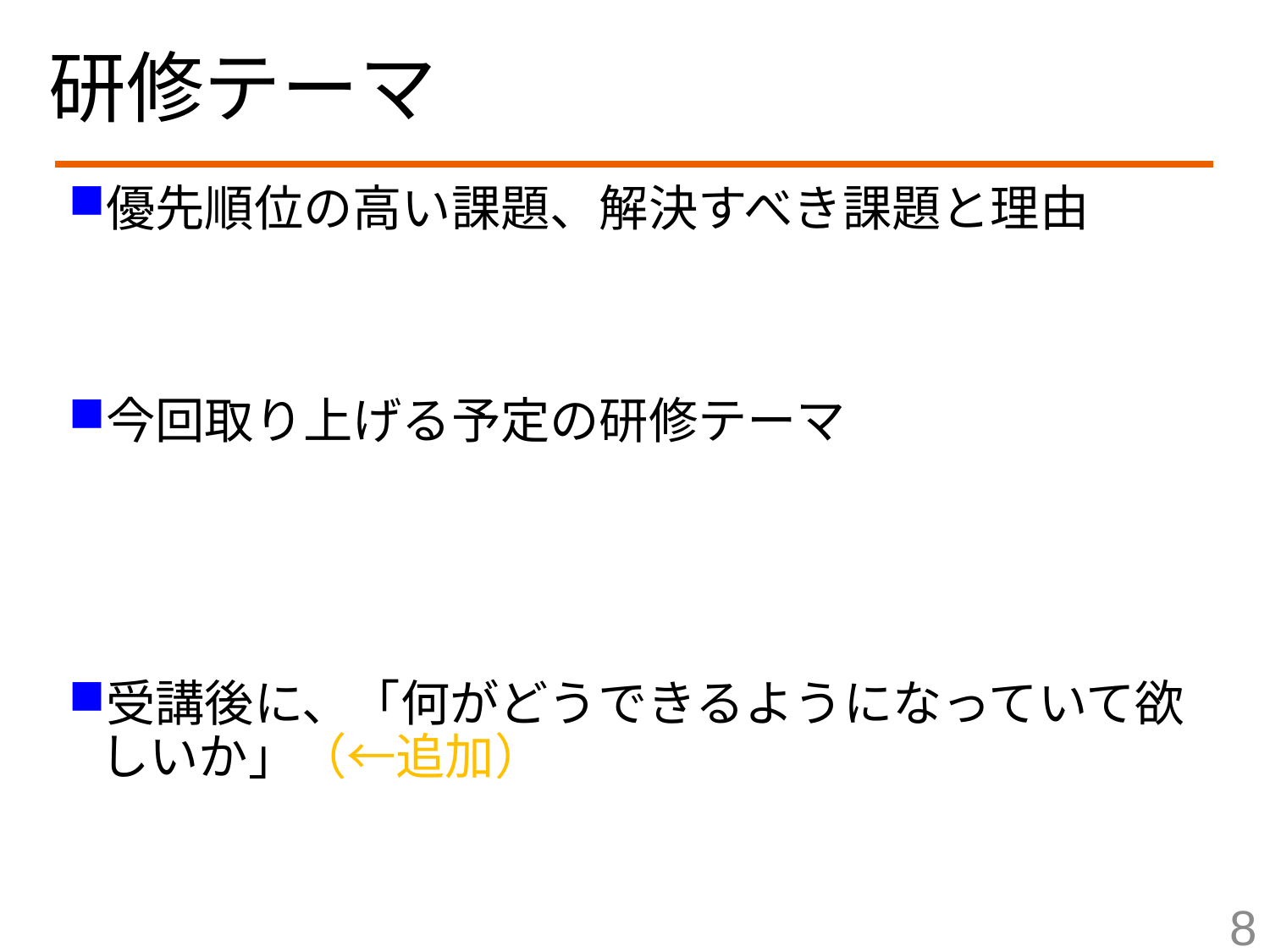

# 研修テーマ
優先順位の高い課題、解決すべき課題と理由

今回取り上げる予定の研修テーマ

受講後に、「何がどうできるようになっていて欲しいか」（←追加）

8